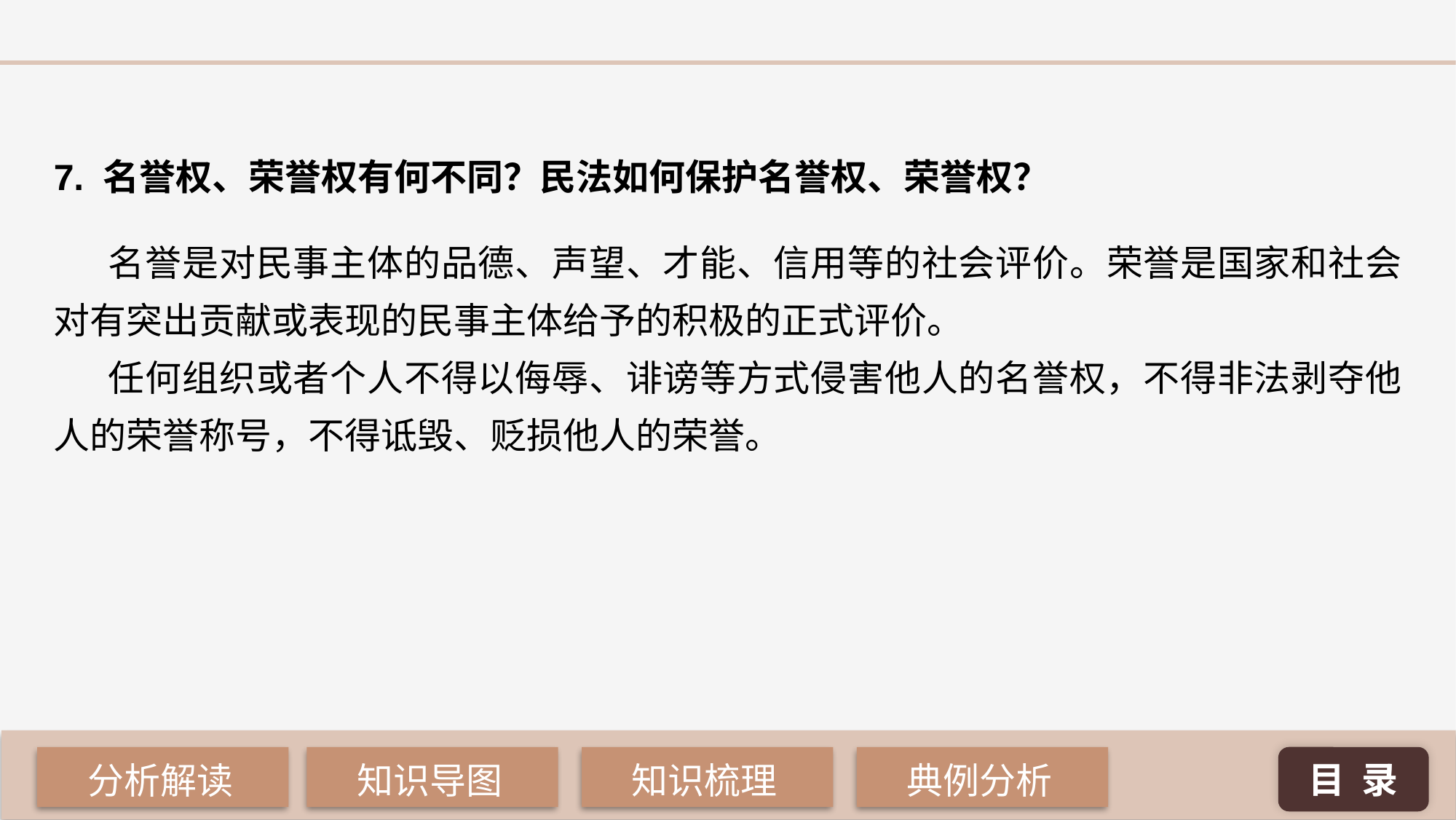

7. 名誉权、荣誉权有何不同？民法如何保护名誉权、荣誉权？
名誉是对民事主体的品德、声望、才能、信用等的社会评价。荣誉是国家和社会对有突出贡献或表现的民事主体给予的积极的正式评价。
任何组织或者个人不得以侮辱、诽谤等方式侵害他人的名誉权，不得非法剥夺他人的荣誉称号，不得诋毁、贬损他人的荣誉。